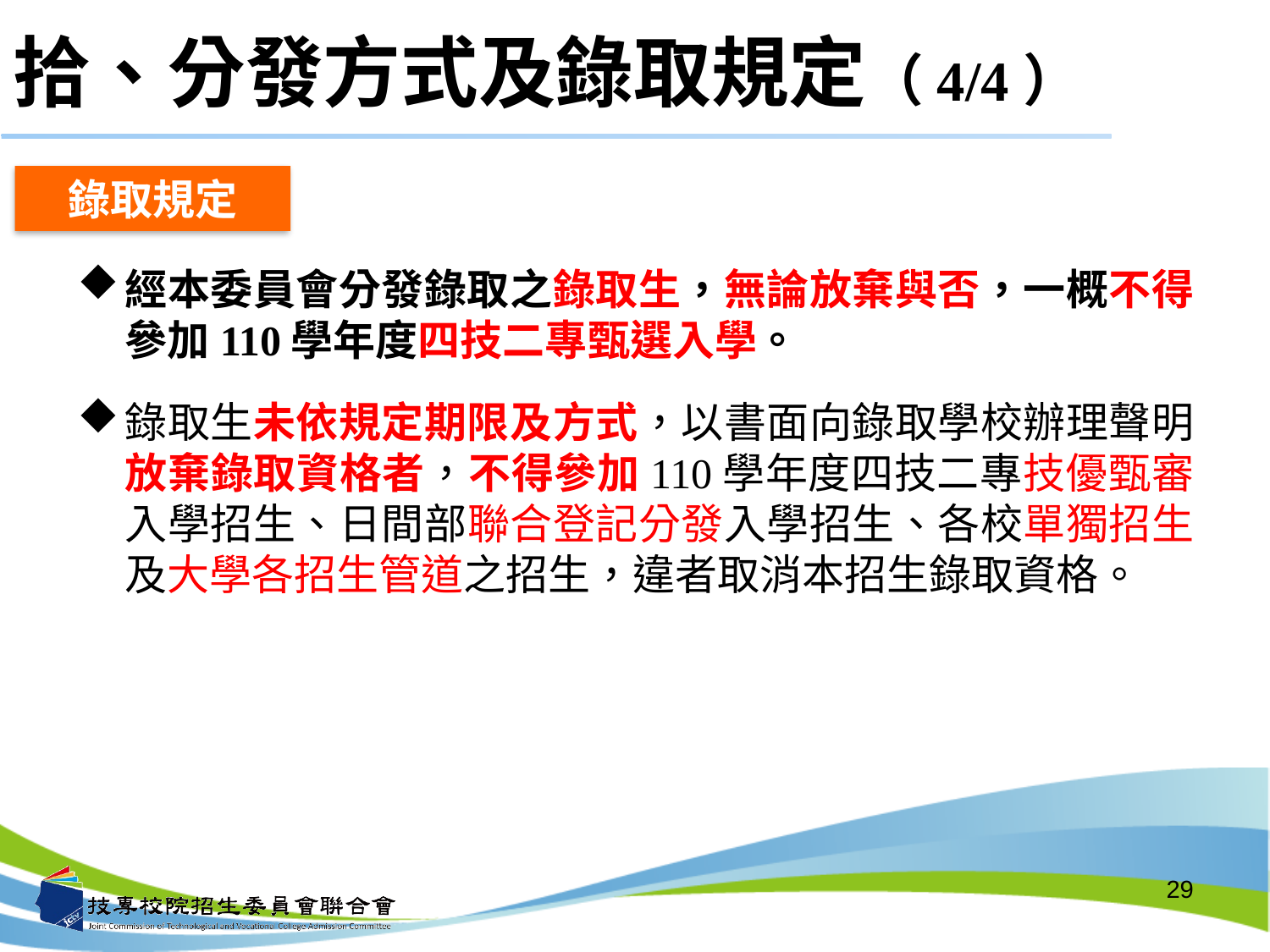

# 拾、分發方式及錄取規定（4/4）
錄取規定
經本委員會分發錄取之錄取生，無論放棄與否，一概不得參加110學年度四技二專甄選入學。
錄取生未依規定期限及方式，以書面向錄取學校辦理聲明放棄錄取資格者，不得參加110學年度四技二專技優甄審入學招生、日間部聯合登記分發入學招生、各校單獨招生及大學各招生管道之招生，違者取消本招生錄取資格。
29